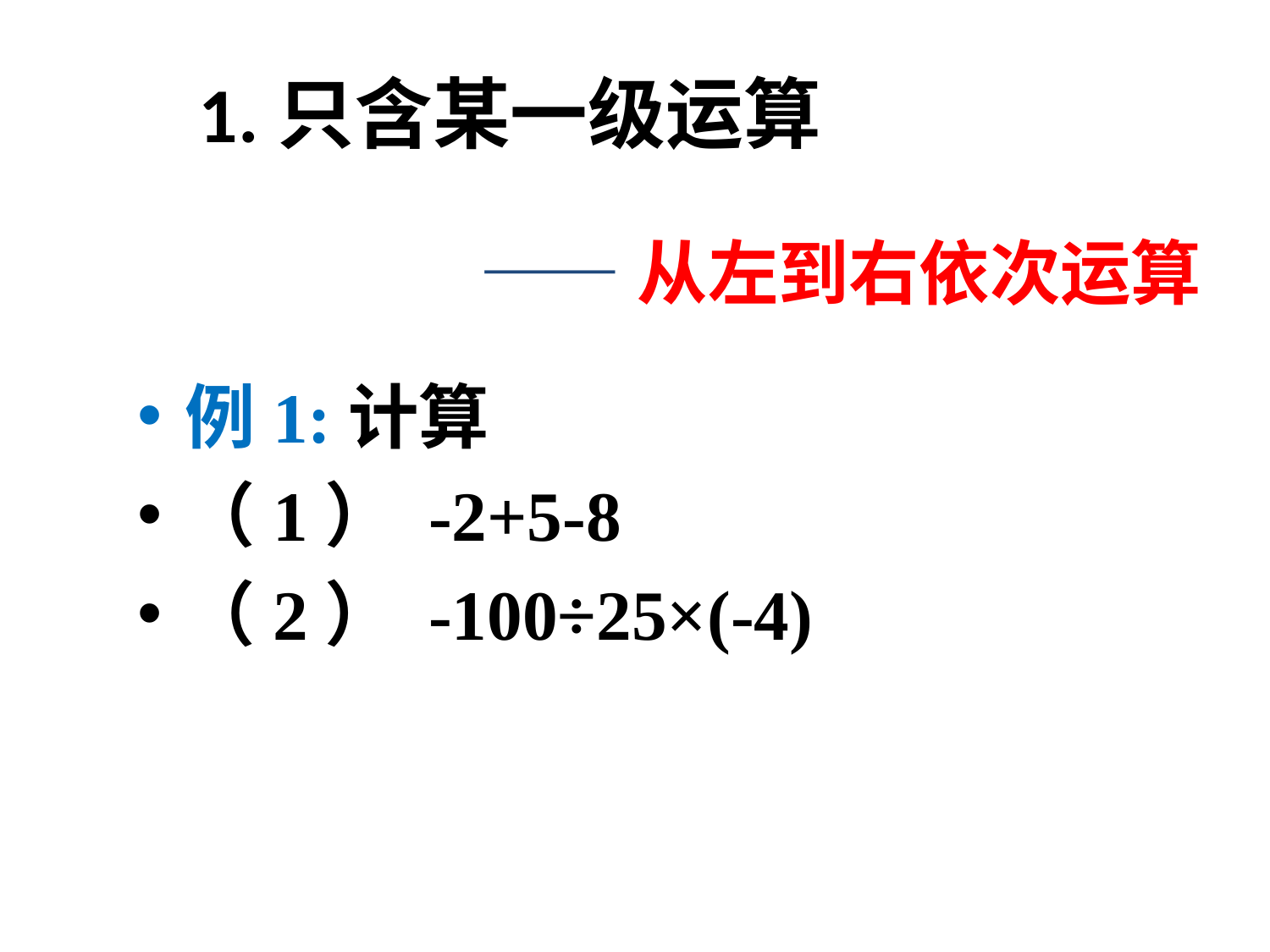

# 1.只含某一级运算
——从左到右依次运算
例1:计算
（1） -2+5-8
（2） -100÷25×(-4)